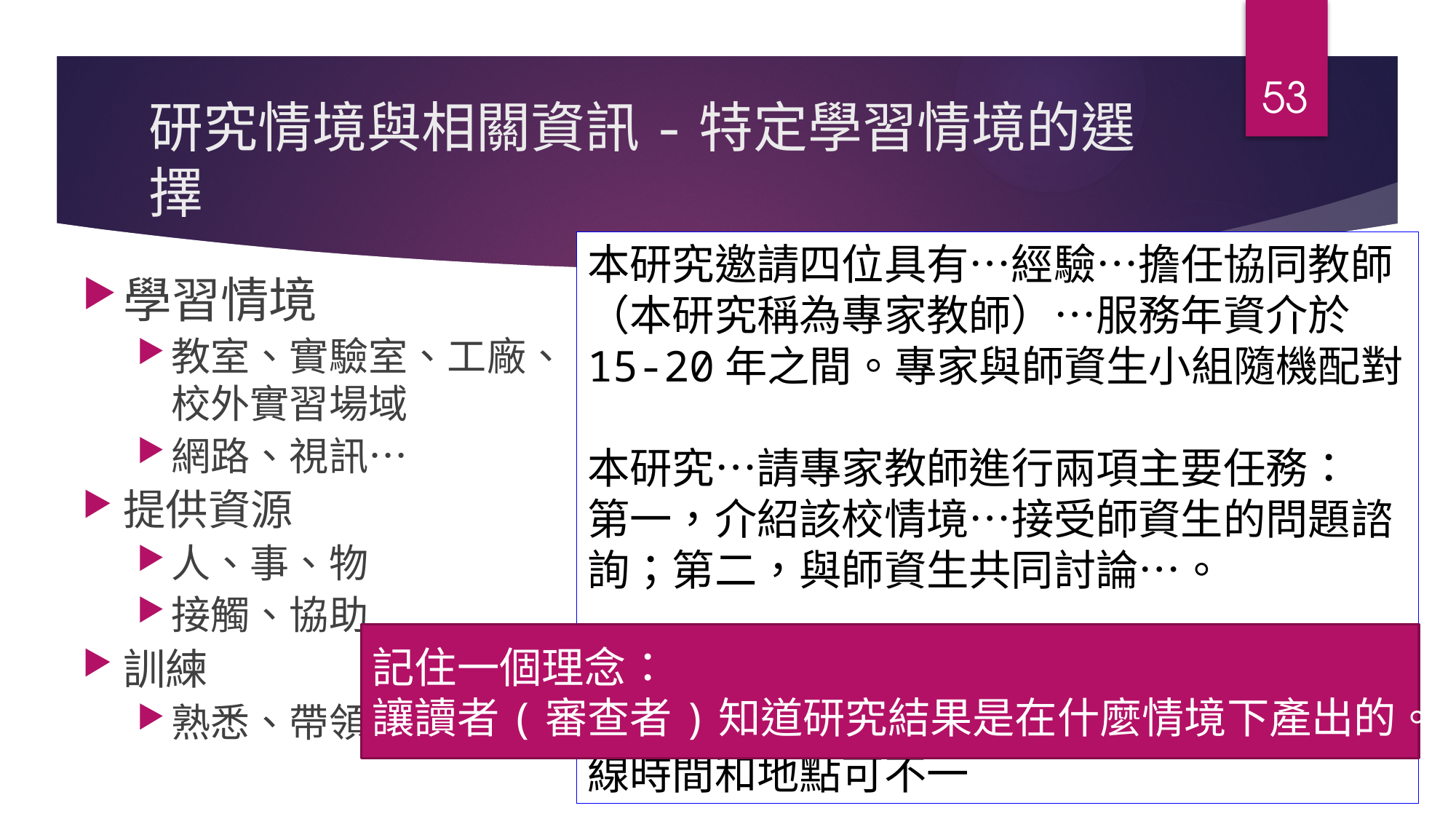

53
# 研究情境與相關資訊-特定學習情境的選擇
本研究邀請四位具有…經驗…擔任協同教師（本研究稱為專家教師）…服務年資介於15-20年之間。專家與師資生小組隨機配對

本研究…請專家教師進行兩項主要任務：
第一，介紹該校情境…接受師資生的問題諮詢；第二，與師資生共同討論…。

專家教師至少與師資生進行四次、每次一小時以上的視訊連線，…以…為互動工具，連線時間和地點可不一
學習情境
教室、實驗室、工廠、校外實習場域
網路、視訊…
提供資源
人、事、物
接觸、協助
訓練
熟悉、帶領、學習
記住一個理念：
讓讀者(審查者)知道研究結果是在什麼情境下產出的。